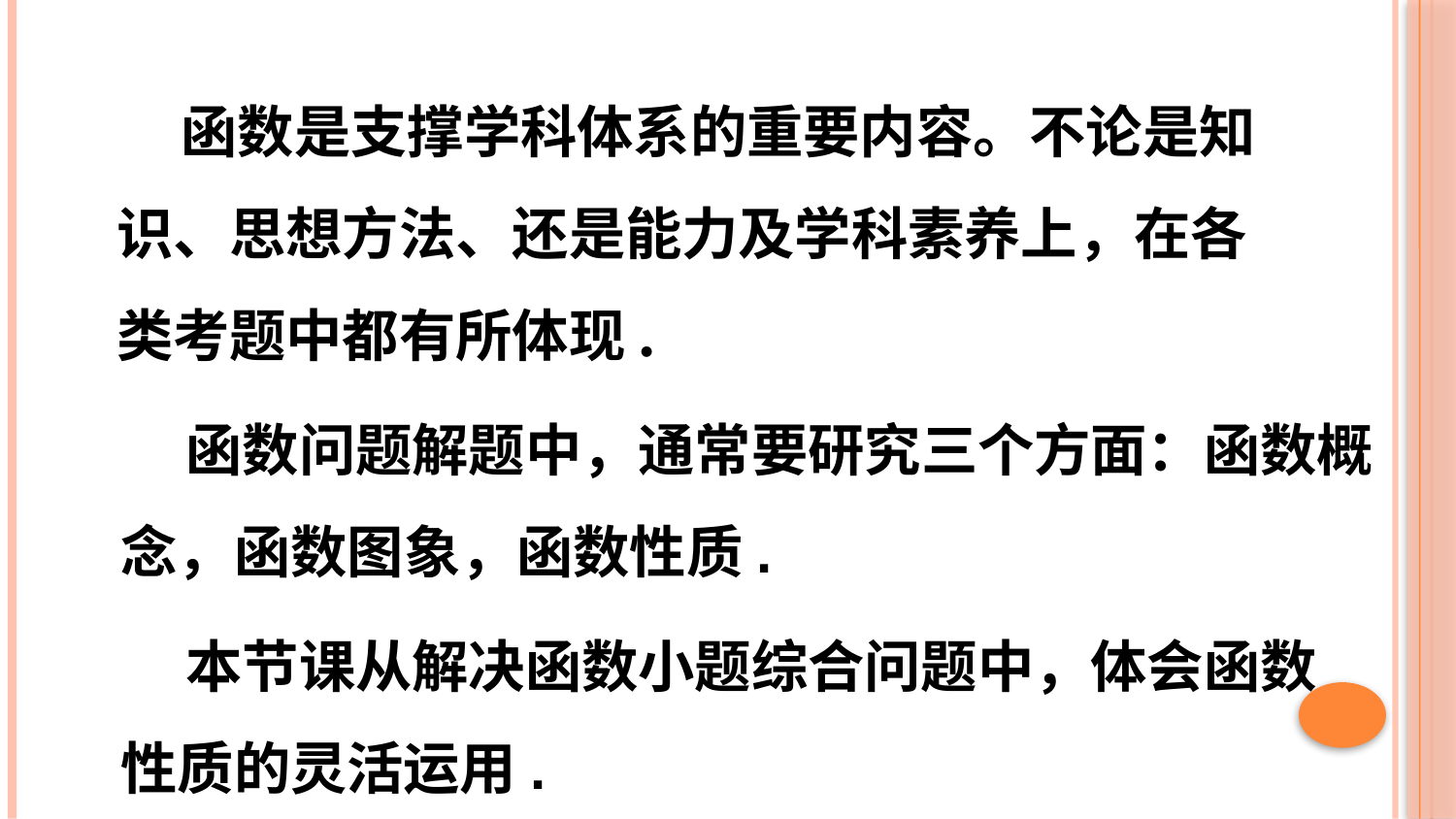

# 函数是支撑学科体系的重要内容。不论是知识、思想方法、还是能力及学科素养上，在各类考题中都有所体现.
    函数问题解题中，通常要研究三个方面：函数概念，函数图象，函数性质.
    本节课从解决函数小题综合问题中，体会函数性质的灵活运用.